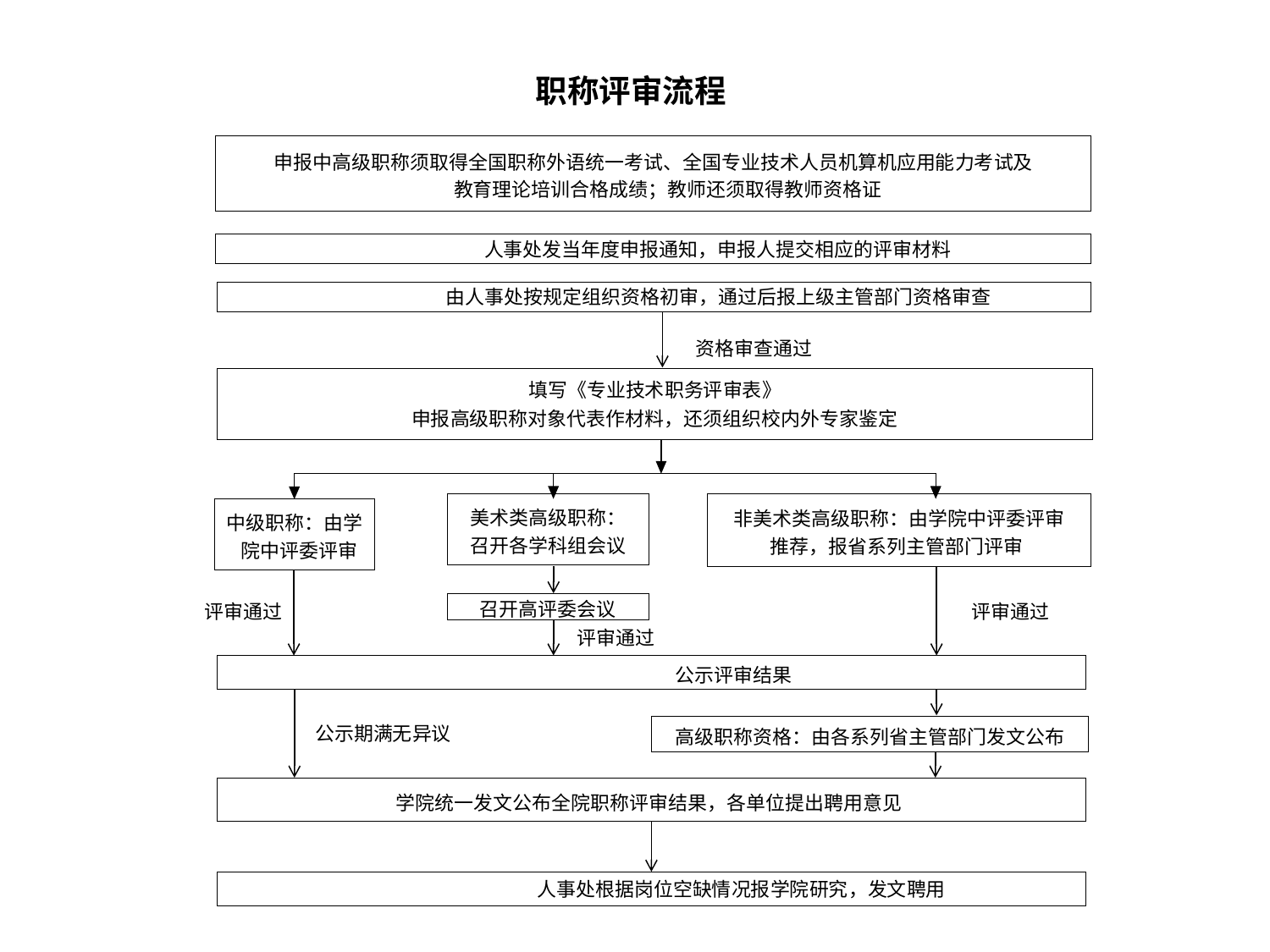

职称评审流程
申报中高级职称须取得全国职称外语统一考试、全国专业技术人员机算机应用能力考试及教育理论培训合格成绩；教师还须取得教师资格证

人事处发当年度申报通知，申报人提交相应的评审材料
由人事处按规定组织资格初审，通过后报上级主管部门资格审查

资格审查通过
填写《专业技术职务评审表》
申报高级职称对象代表作材料，还须组织校内外专家鉴定

美术类高级职称： 召开各学科组会议
非美术类高级职称：由学院中评委评审推荐，报省系列主管部门评审
中级职称：由学院中评委评审
评审通过
召开高评委会议
评审通过
评审通过
                                    公示评审结果
公示期满无异议
高级职称资格：由各系列省主管部门发文公布
学院统一发文公布全院职称评审结果，各单位提出聘用意见
        人事处根据岗位空缺情况报学院研究，发文聘用